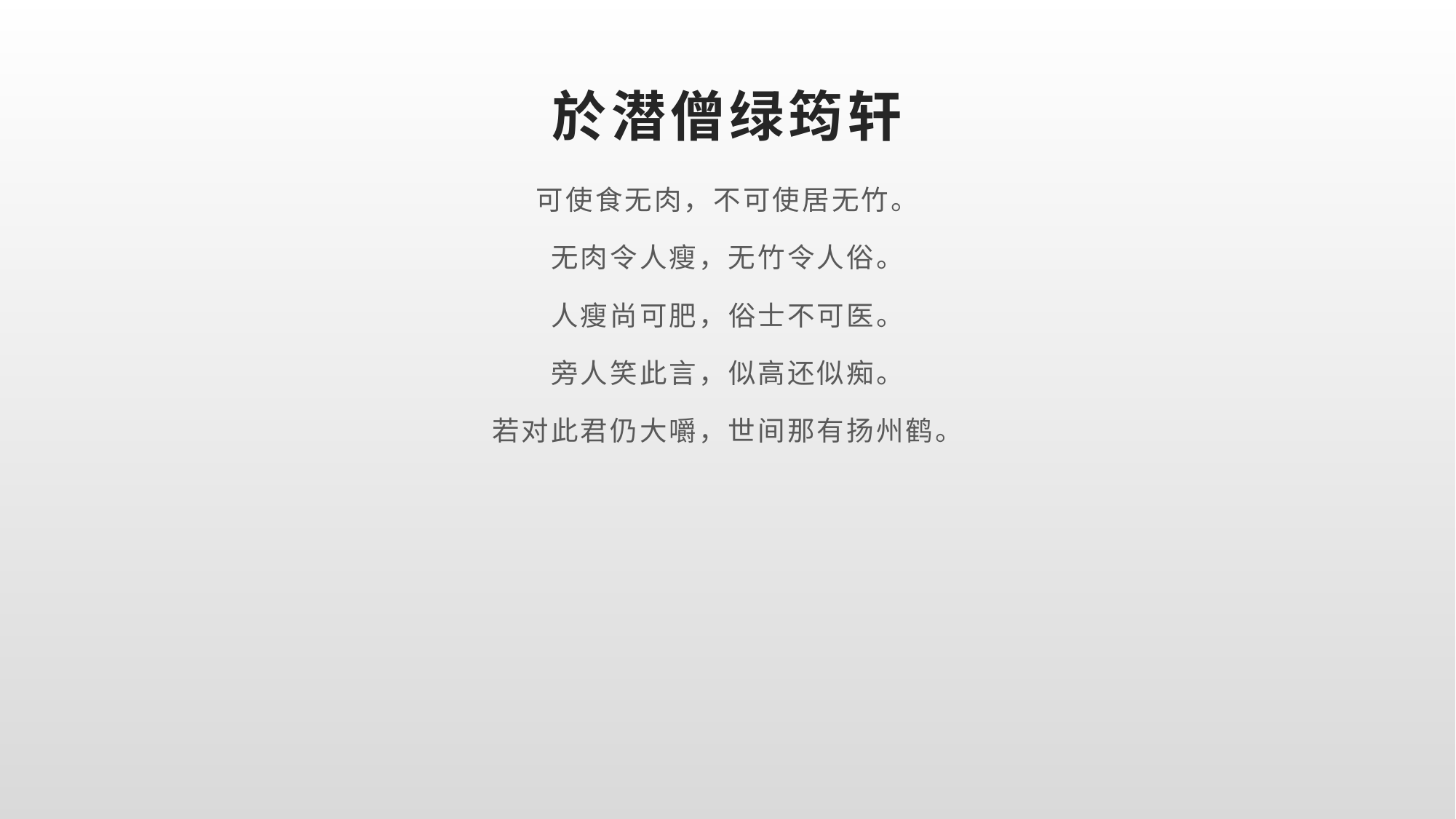

# 於潜僧绿筠轩
可使食无肉，不可使居无竹。
无肉令人瘦，无竹令人俗。
人瘦尚可肥，俗士不可医。
旁人笑此言，似高还似痴。
若对此君仍大嚼，世间那有扬州鹤。